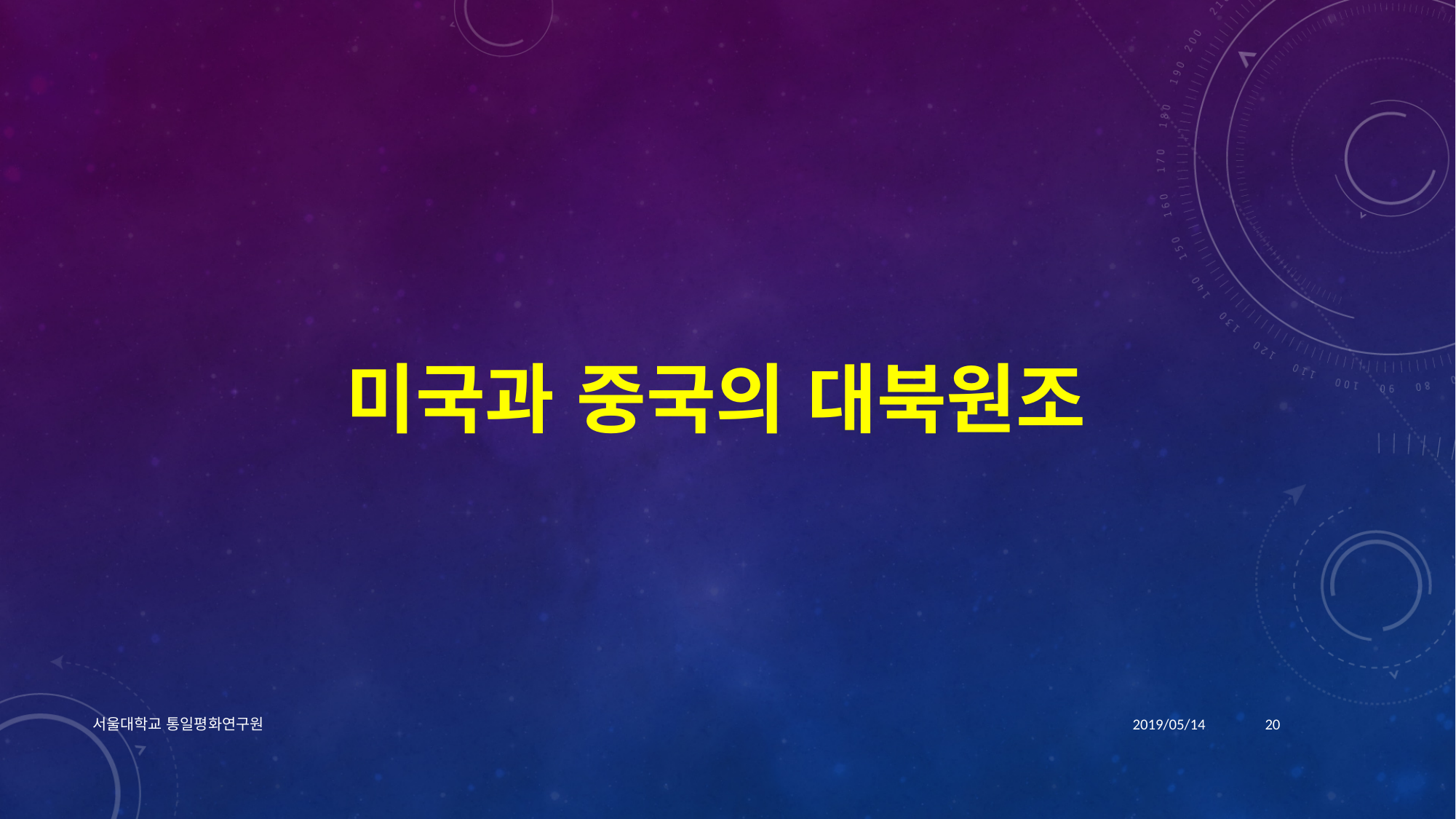

# 미국과 중국의 대북원조
서울대학교 통일평화연구원
2019/05/14
20